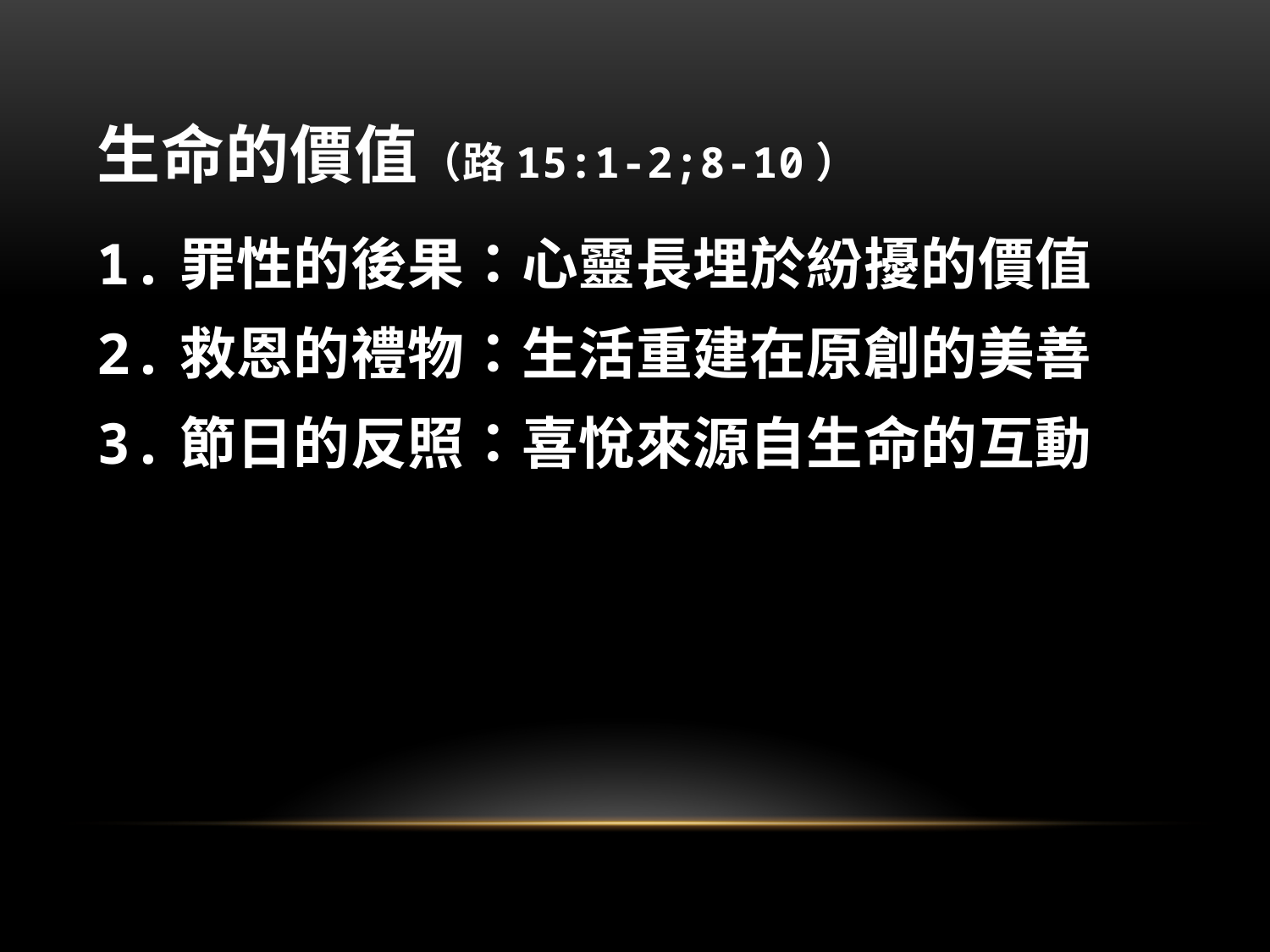

# 生命的價值（路15:1-2;8-10）
1.罪性的後果：心靈長埋於紛擾的價值
2.救恩的禮物：生活重建在原創的美善
3.節日的反照：喜悅來源自生命的互動